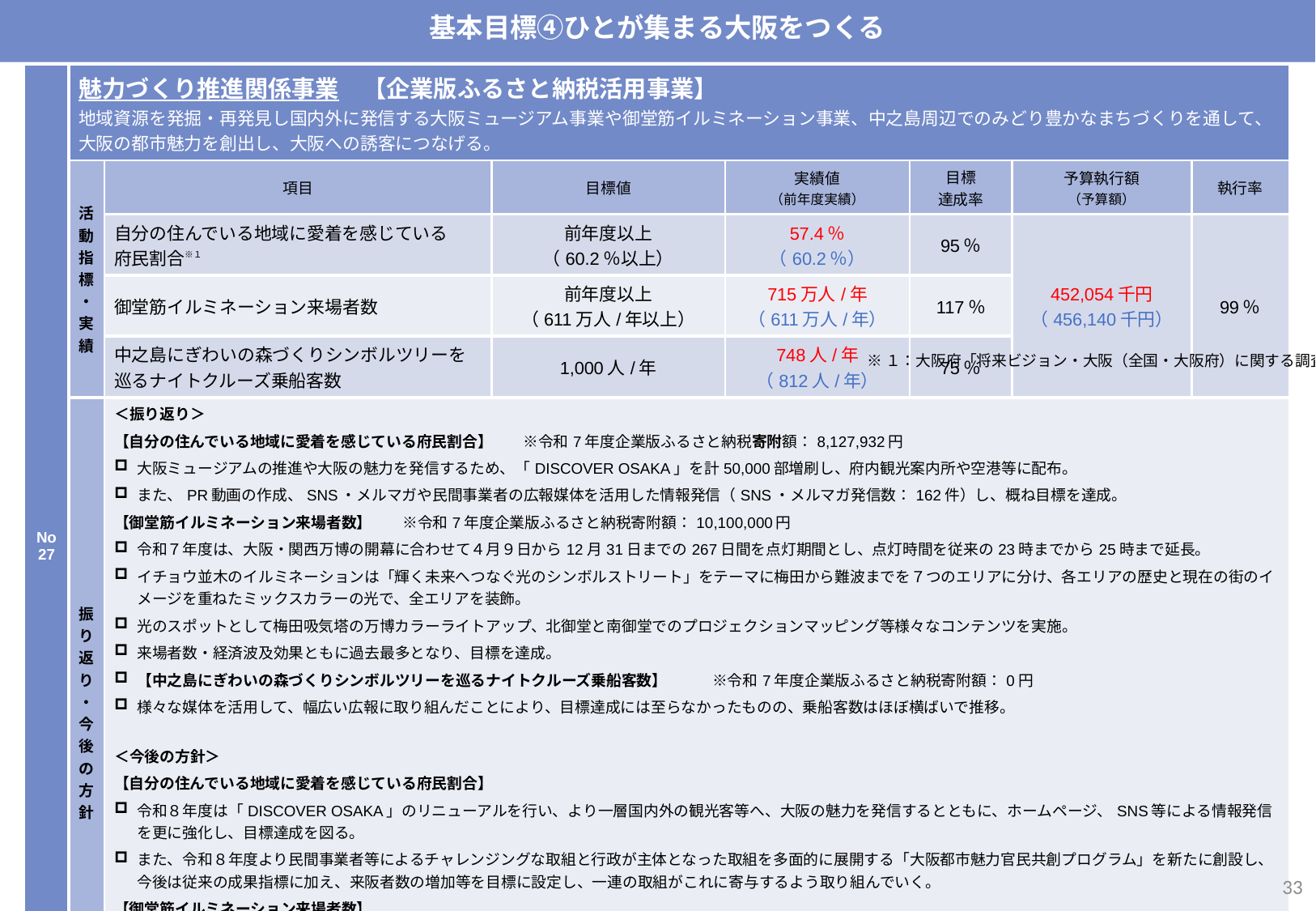

基本目標④ひとが集まる大阪をつくる
| No27 | 魅力づくり推進関係事業　【企業版ふるさと納税活用事業】 地域資源を発掘・再発見し国内外に発信する大阪ミュージアム事業や御堂筋イルミネーション事業、中之島周辺でのみどり豊かなまちづくりを通して、大阪の都市魅力を創出し、大阪への誘客につなげる。 |  |  |  |  |  |  |
| --- | --- | --- | --- | --- | --- | --- | --- |
|  | 活動指標・実績 | 項目 | 目標値 | 実績値 （前年度実績） | 目標 達成率 | 予算執行額 （予算額） | 執行率 |
|  |  | 自分の住んでいる地域に愛着を感じている 府民割合※１ | 前年度以上 （60.2％以上） | 57.4％ （60.2％） | 95％ | 452,054千円 （456,140千円） | 99％ |
|  |  | 御堂筋イルミネーション来場者数 | 前年度以上 （611万人/年以上） | 715万人/年 （611万人/年） | 117％ | 200,365千円 （201,952千円） | 99％ |
|  |  | 中之島にぎわいの森づくりシンボルツリーを巡るナイトクルーズ乗船客数 | 1,000人/年 | 748人/年 （812人/年） | 75％ | 1,249千円 （4,075千円） | 31% |
|  | 振り返り・今後の方針 | ＜振り返り＞ 【自分の住んでいる地域に愛着を感じている府民割合】　　※令和7年度企業版ふるさと納税寄附額：8,127,932円 大阪ミュージアムの推進や大阪の魅力を発信するため、「DISCOVER OSAKA」を計50,000部増刷し、府内観光案内所や空港等に配布。 また、PR動画の作成、SNS・メルマガや民間事業者の広報媒体を活用した情報発信（SNS・メルマガ発信数：162件）し、概ね目標を達成。 【御堂筋イルミネーション来場者数】　　※令和7年度企業版ふるさと納税寄附額：10,100,000円 令和７年度は、大阪・関西万博の開幕に合わせて４月９日から12月31日までの267日間を点灯期間とし、点灯時間を従来の23時までから25時まで延長。 イチョウ並木のイルミネーションは「輝く未来へつなぐ光のシンボルストリート」をテーマに梅田から難波までを７つのエリアに分け、各エリアの歴史と現在の街のイメージを重ねたミックスカラーの光で、全エリアを装飾。 光のスポットとして梅田吸気塔の万博カラーライトアップ、北御堂と南御堂でのプロジェクションマッピング等様々なコンテンツを実施。 来場者数・経済波及効果ともに過去最多となり、目標を達成。　　　　　　　 【中之島にぎわいの森づくりシンボルツリーを巡るナイトクルーズ乗船客数】　　　※令和7年度企業版ふるさと納税寄附額：0円 様々な媒体を活用して、幅広い広報に取り組んだことにより、目標達成には至らなかったものの、乗船客数はほぼ横ばいで推移。　　　　　　　　　　　　 ＜今後の方針＞ 【自分の住んでいる地域に愛着を感じている府民割合】　 令和８年度は「DISCOVER OSAKA」のリニューアルを行い、より一層国内外の観光客等へ、大阪の魅力を発信するとともに、ホームページ、SNS等による情報発信を更に強化し、目標達成を図る。 また、令和８年度より民間事業者等によるチャレンジングな取組と行政が主体となった取組を多面的に展開する「大阪都市魅力官民共創プログラム」を新たに創設し、今後は従来の成果指標に加え、来阪者数の増加等を目標に設定し、一連の取組がこれに寄与するよう取り組んでいく。 【御堂筋イルミネーション来場者数】 令和８年度は引き続き「輝く未来へつなぐ光のシンボルストリート」をテーマに実施し、大阪の都市魅力の向上を図る。 【中之島にぎわいの森づくりシンボルツリーを巡るナイトクルーズ乗船客数】 今後は、引き続き広報を積極的に行うとともに、「OSAKAリバーファンタジー」や「水都ウィーク」などの乗船を促すようなイベント、また、護岸ライトアップのリニューアルの整備やナイトクルーズによる周遊性向上事業を行い、さらなる舟運の活性化を図る。 |  |  |  |  |  |
※１：大阪府「将来ビジョン・大阪（全国・大阪府）に関する調査」
33